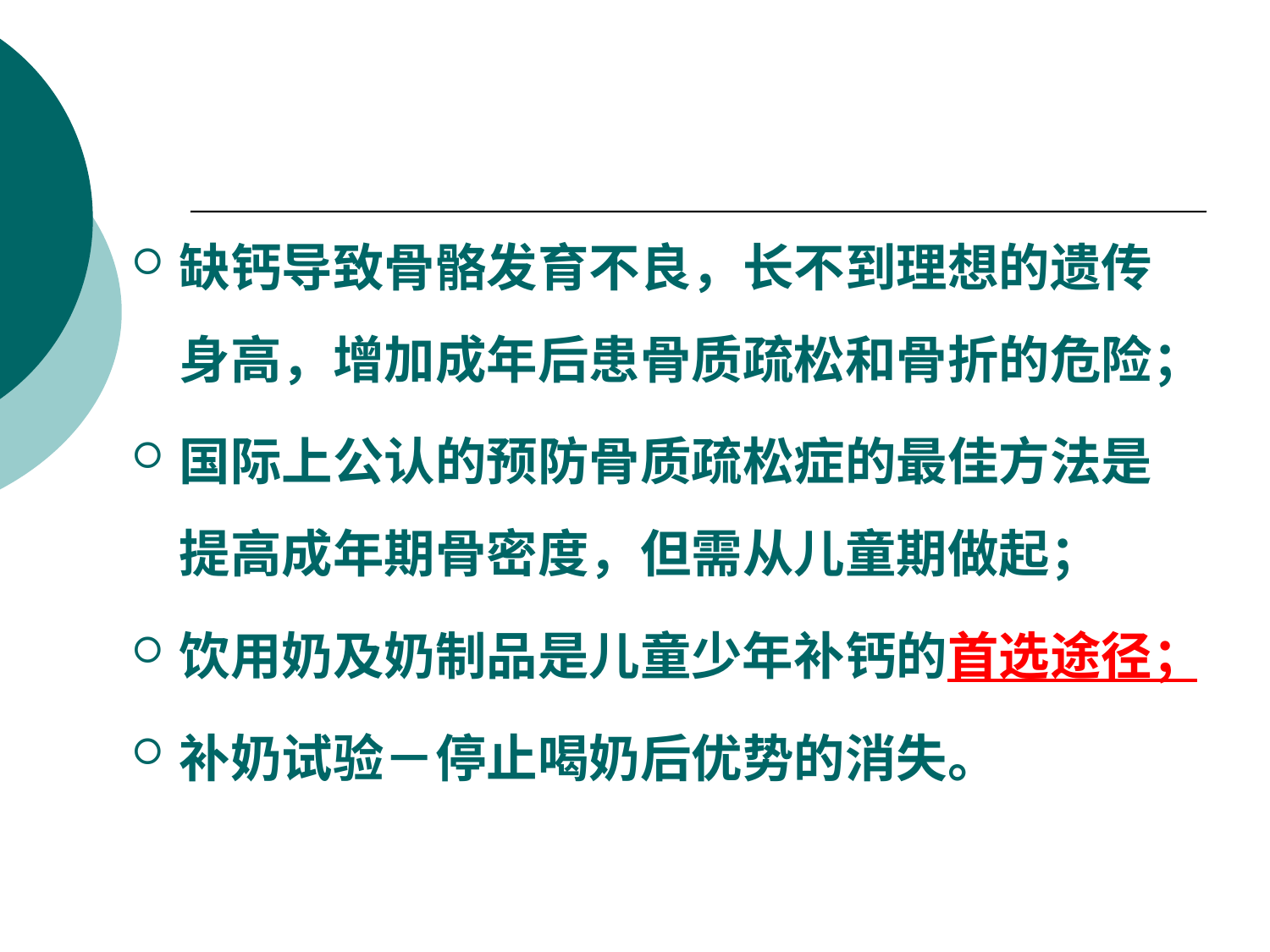

#
缺钙导致骨骼发育不良，长不到理想的遗传身高，增加成年后患骨质疏松和骨折的危险；
国际上公认的预防骨质疏松症的最佳方法是提高成年期骨密度，但需从儿童期做起；
饮用奶及奶制品是儿童少年补钙的首选途径；
补奶试验－停止喝奶后优势的消失。